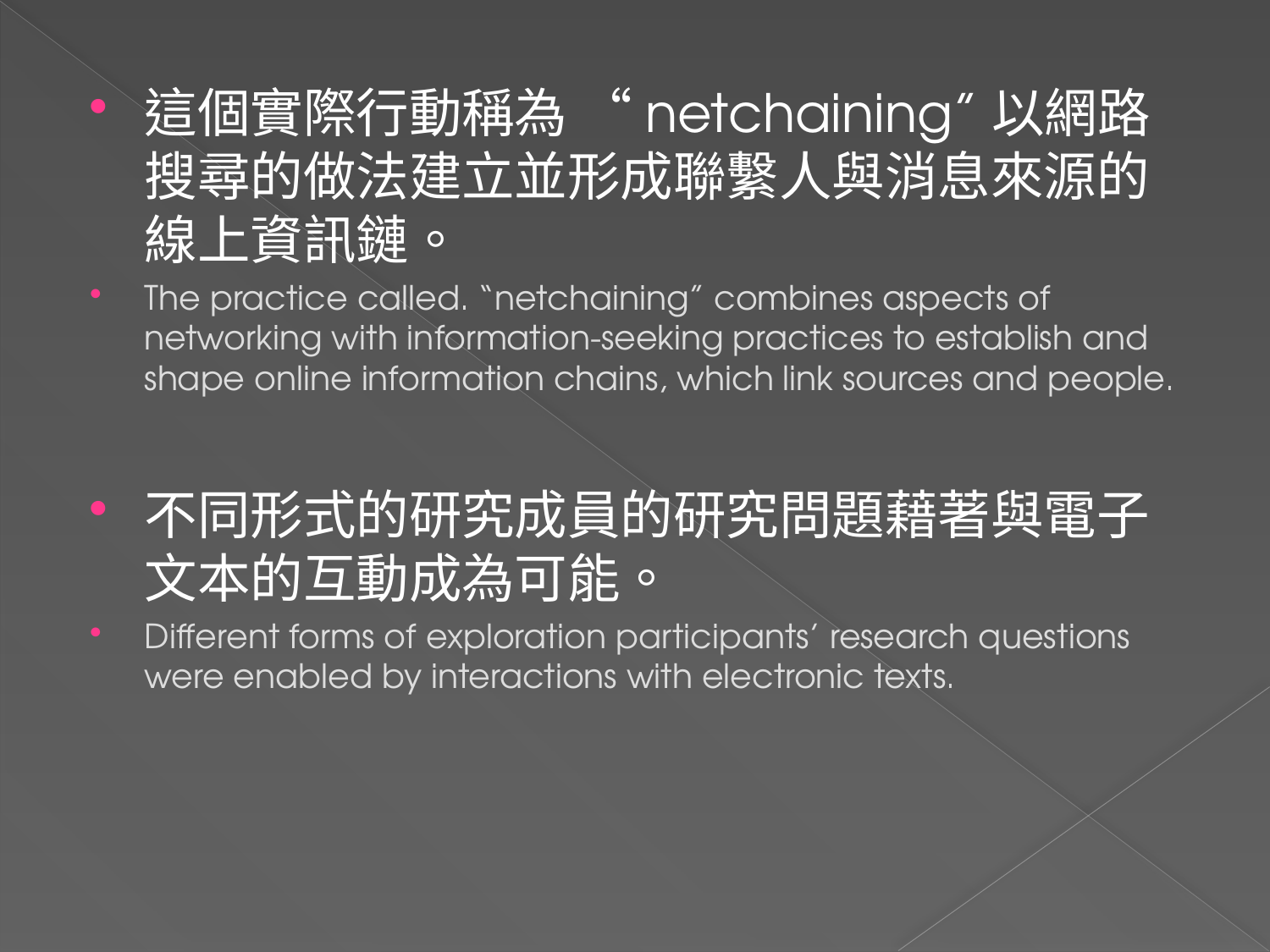

這個實際行動稱為 “netchaining”以網路搜尋的做法建立並形成聯繫人與消息來源的線上資訊鏈。
The practice called. “netchaining” combines aspects of networking with information-seeking practices to establish and shape online information chains, which link sources and people.

不同形式的研究成員的研究問題藉著與電子文本的互動成為可能。
Different forms of exploration participants’ research questions were enabled by interactions with electronic texts.